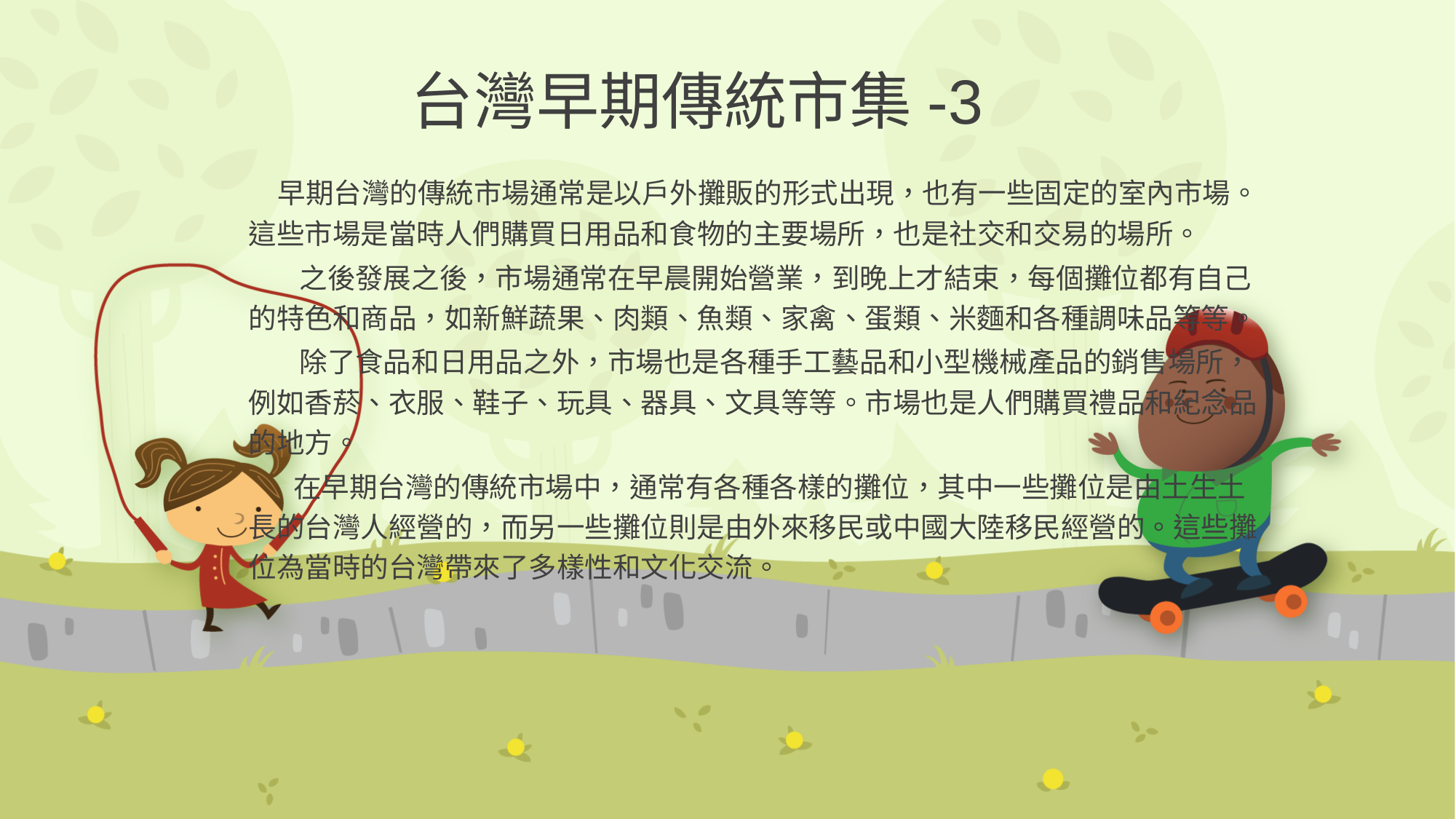

# 台灣早期傳統市集-3
    早期台灣的傳統市場通常是以戶外攤販的形式出現，也有一些固定的室內市場。這些市場是當時人們購買日用品和食物的主要場所，也是社交和交易的場所。
        之後發展之後，市場通常在早晨開始營業，到晚上才結束，每個攤位都有自己的特色和商品，如新鮮蔬果、肉類、魚類、家禽、蛋類、米麵和各種調味品等等。
        除了食品和日用品之外，市場也是各種手工藝品和小型機械產品的銷售場所，例如香菸、衣服、鞋子、玩具、器具、文具等等。市場也是人們購買禮品和紀念品的地方。
       在早期台灣的傳統市場中，通常有各種各樣的攤位，其中一些攤位是由土生土長的台灣人經營的，而另一些攤位則是由外來移民或中國大陸移民經營的。這些攤位為當時的台灣帶來了多樣性和文化交流。